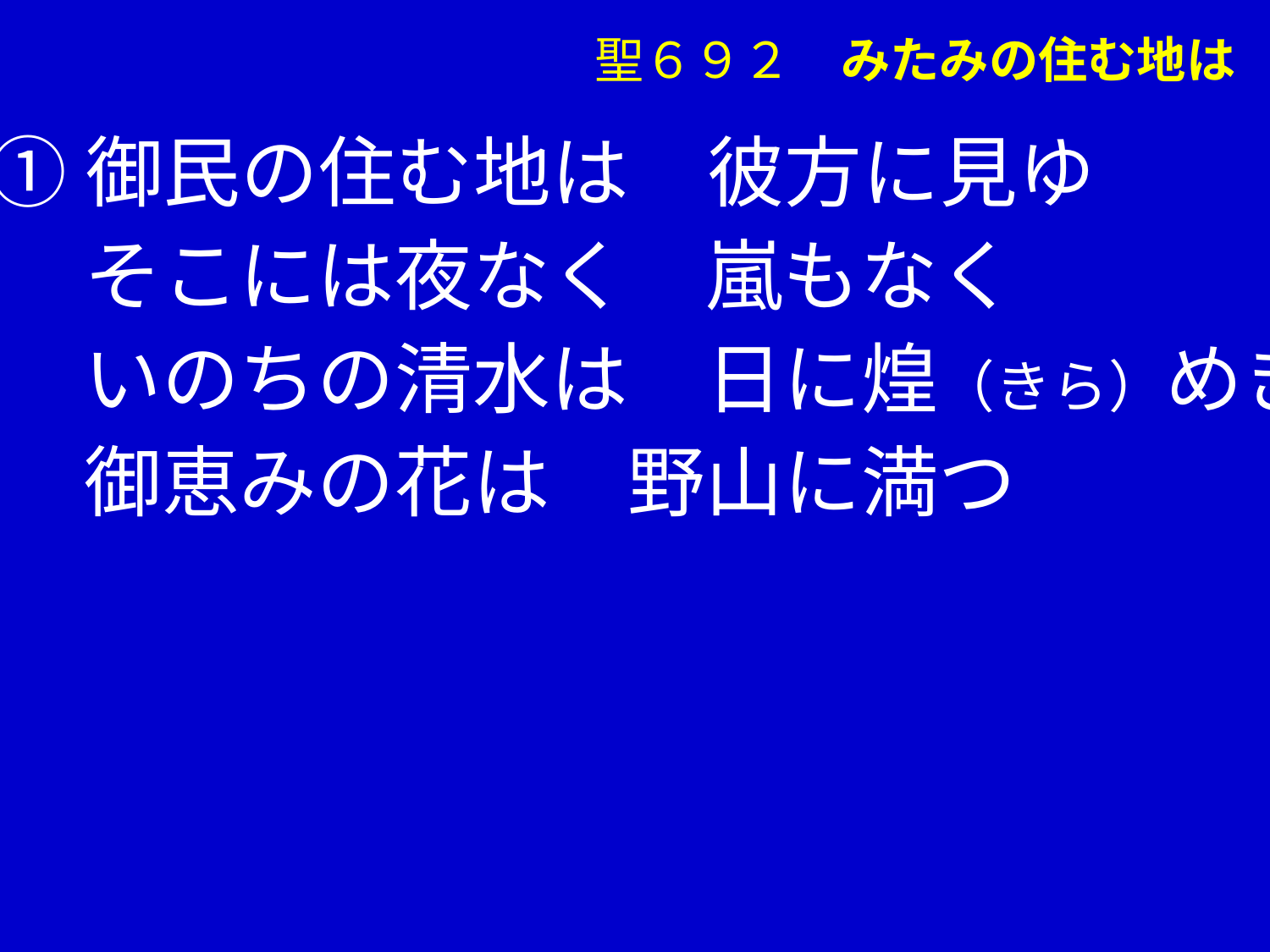

聖６９２　みたみの住む地は
①御民の住む地は　彼方に見ゆ
　 そこには夜なく　嵐もなく
　 いのちの清水は　日に煌（きら）めき
　 御恵みの花は　野山に満つ